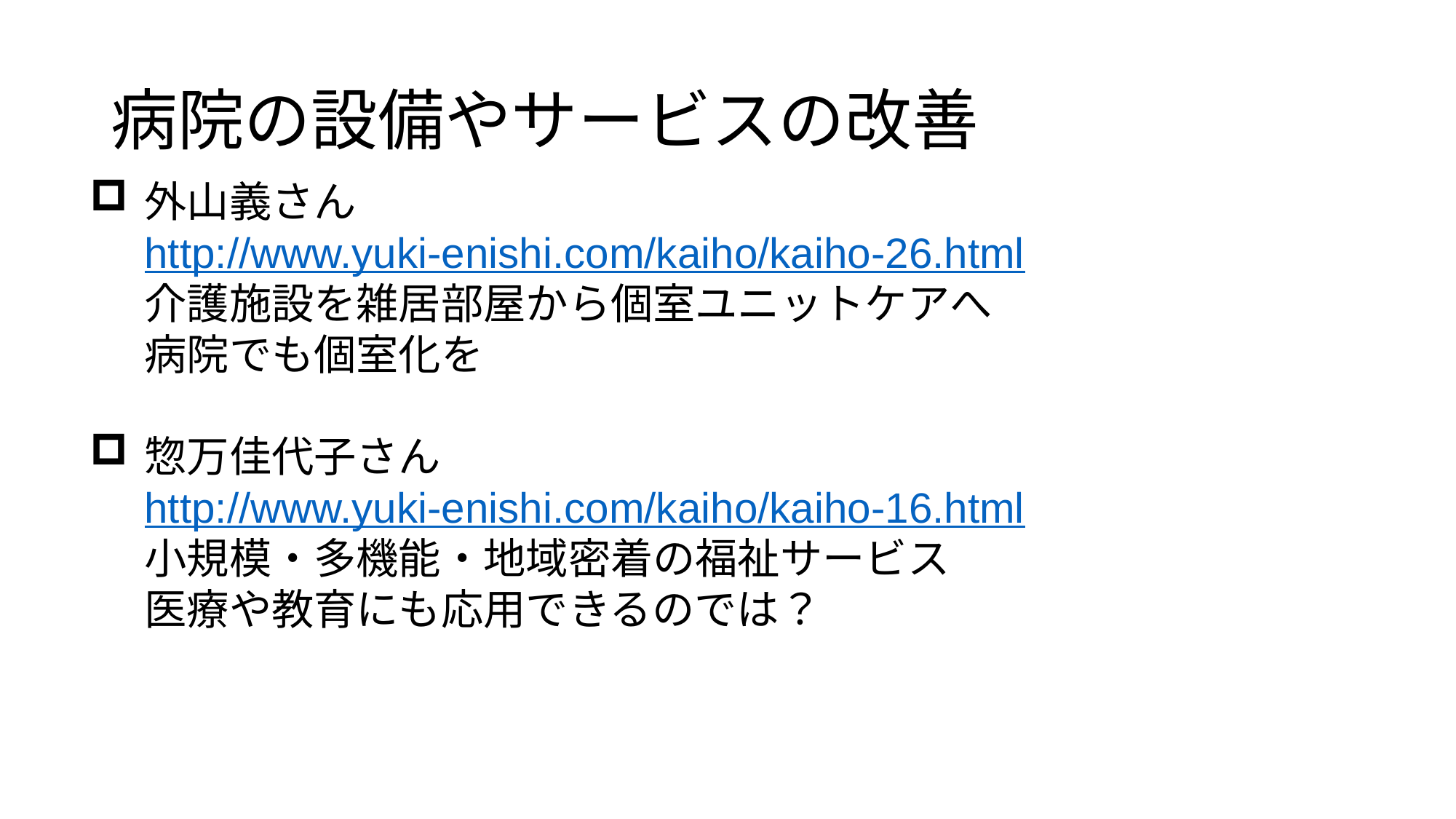

# 病院の設備やサービスの改善
外山義さん
http://www.yuki-enishi.com/kaiho/kaiho-26.html
介護施設を雑居部屋から個室ユニットケアへ
病院でも個室化を

惣万佳代子さん
http://www.yuki-enishi.com/kaiho/kaiho-16.html
小規模・多機能・地域密着の福祉サービス
医療や教育にも応用できるのでは？